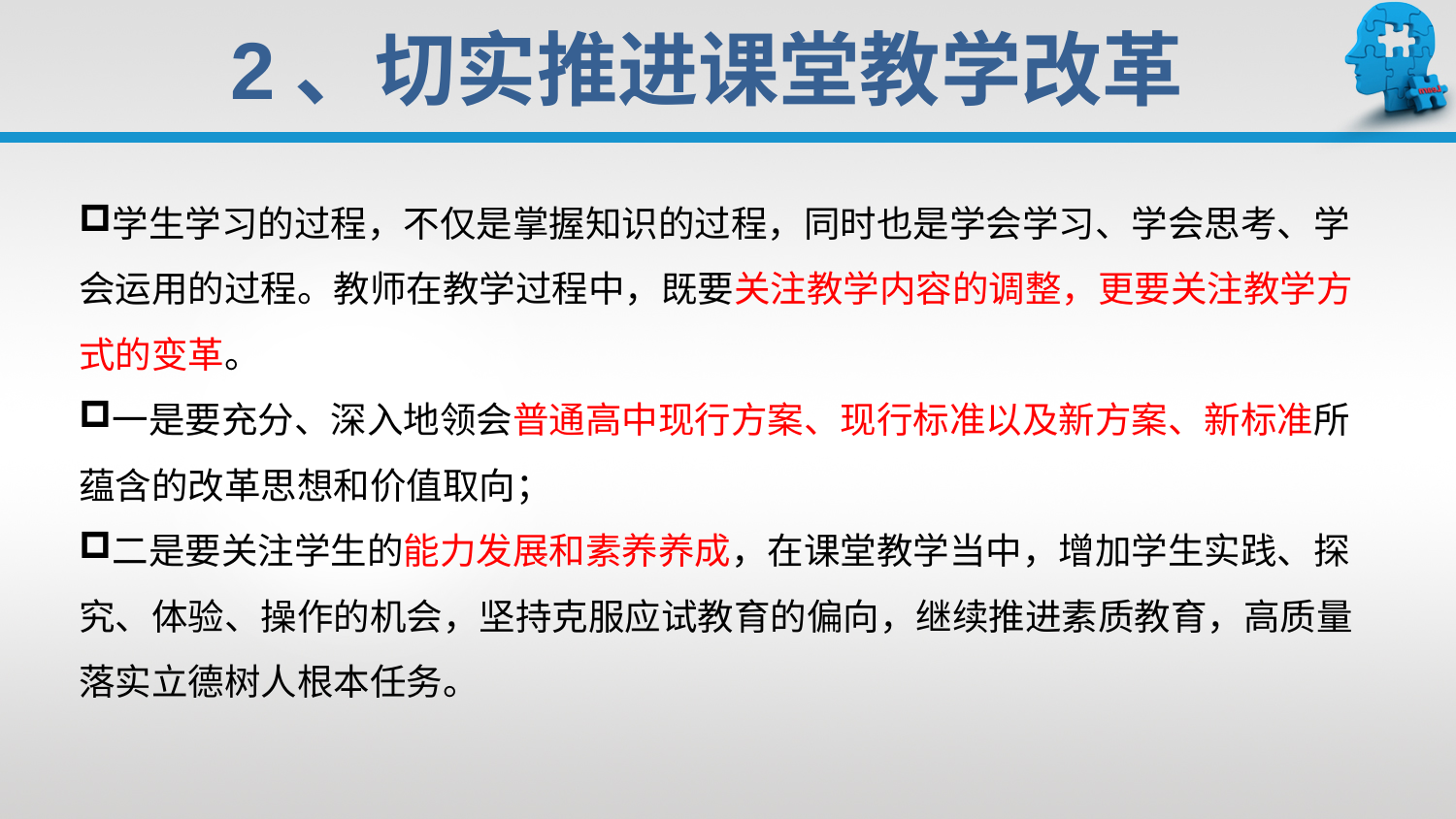

2、切实推进课堂教学改革
学生学习的过程，不仅是掌握知识的过程，同时也是学会学习、学会思考、学会运用的过程。教师在教学过程中，既要关注教学内容的调整，更要关注教学方式的变革。
一是要充分、深入地领会普通高中现行方案、现行标准以及新方案、新标准所蕴含的改革思想和价值取向；
二是要关注学生的能力发展和素养养成，在课堂教学当中，增加学生实践、探究、体验、操作的机会，坚持克服应试教育的偏向，继续推进素质教育，高质量落实立德树人根本任务。